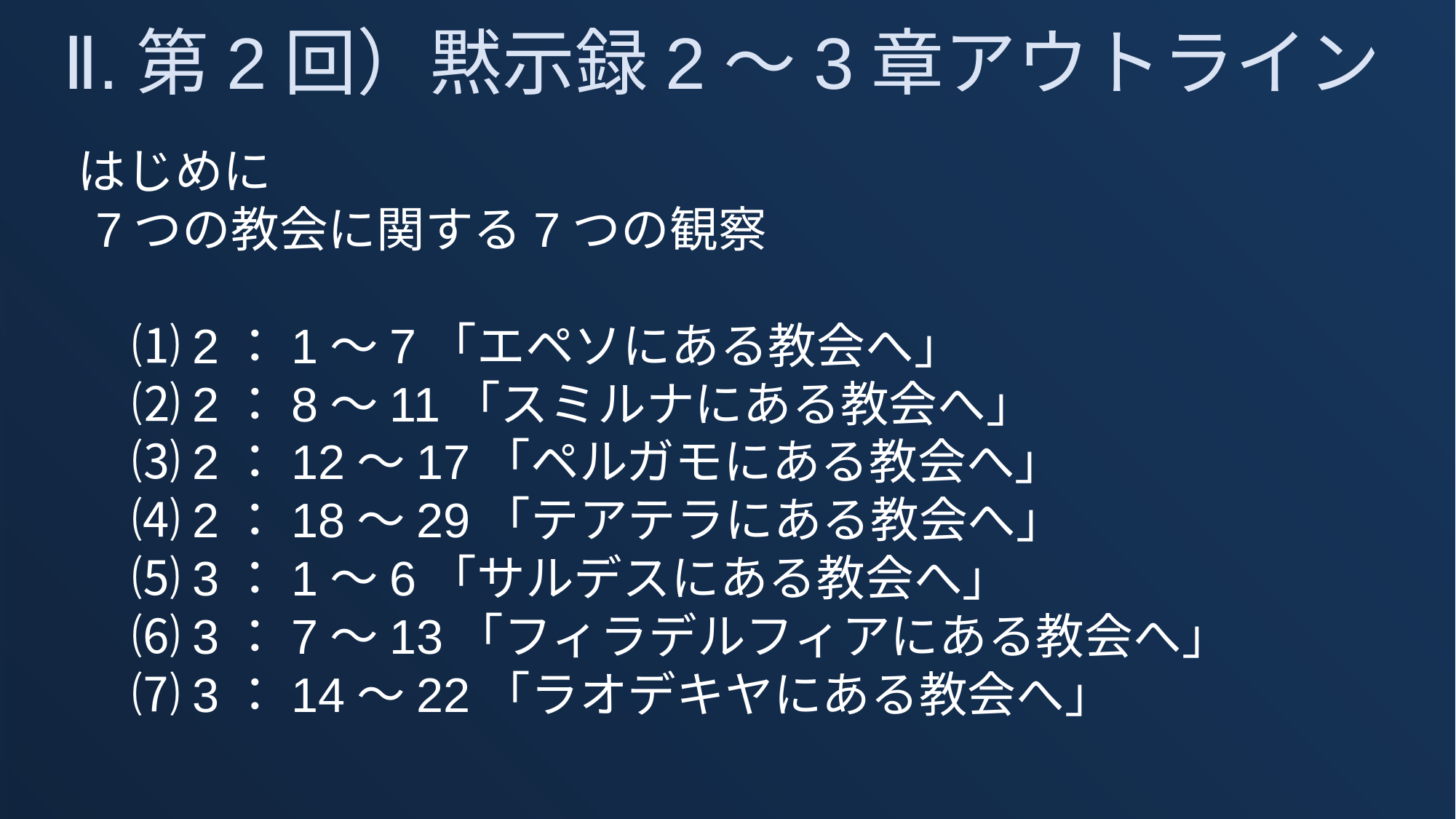

Ⅱ.第2回）黙示録2～3章アウトライン

　はじめに
　7つの教会に関する7つの観察

　　⑴2：1～7「エペソにある教会へ」
　　⑵2：8～11「スミルナにある教会へ」
　　⑶2：12～17「ペルガモにある教会へ」
　　⑷2：18～29「テアテラにある教会へ」
　　⑸3：1～6「サルデスにある教会へ」
　　⑹3：7～13「フィラデルフィアにある教会へ」
　　⑺3：14～22「ラオデキヤにある教会へ」